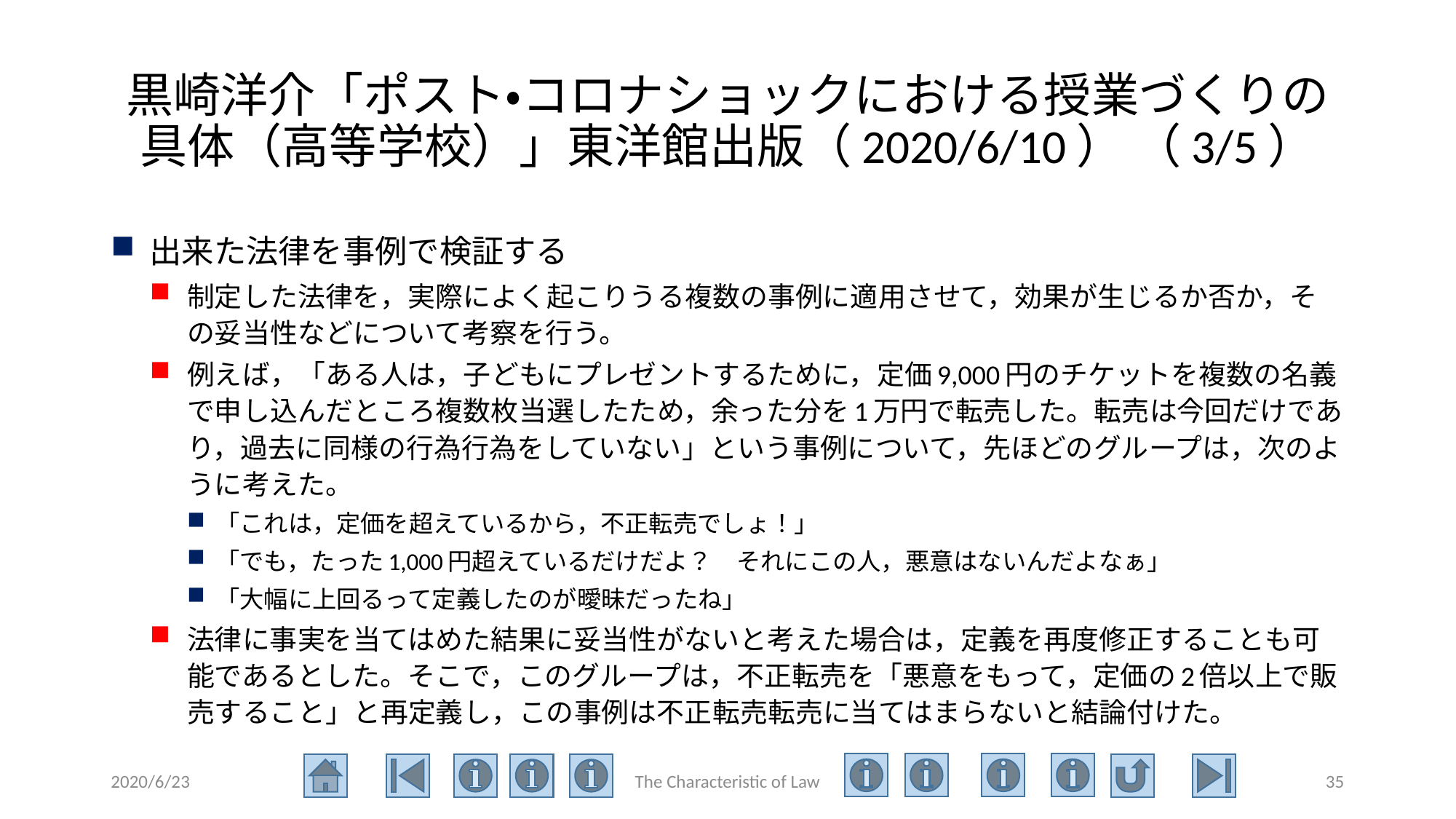

# 黒崎洋介「ポスト・コロナショックにおける授業づくりの具体（高等学校）」東洋館出版（2020/6/10） （3/5）
出来た法律を事例で検証する
制定した法律を，実際によく起こりうる複数の事例に適用させて，効果が生じるか否か，その妥当性などについて考察を行う。
例えば，「ある人は，子どもにプレゼントするために，定価9,000円のチケットを複数の名義で申し込んだところ複数枚当選したため，余った分を1万円で転売した。転売は今回だけであり，過去に同様の行為行為をしていない」という事例について，先ほどのグループは，次のように考えた。
「これは，定価を超えているから，不正転売でしょ！」
「でも，たった1,000円超えているだけだよ？　それにこの人，悪意はないんだよなぁ」
「大幅に上回るって定義したのが曖昧だったね」
法律に事実を当てはめた結果に妥当性がないと考えた場合は，定義を再度修正することも可能であるとした。そこで，このグループは，不正転売を「悪意をもって，定価の2倍以上で販売すること」と再定義し，この事例は不正転売転売に当てはまらないと結論付けた。
2020/6/23
The Characteristic of Law
35